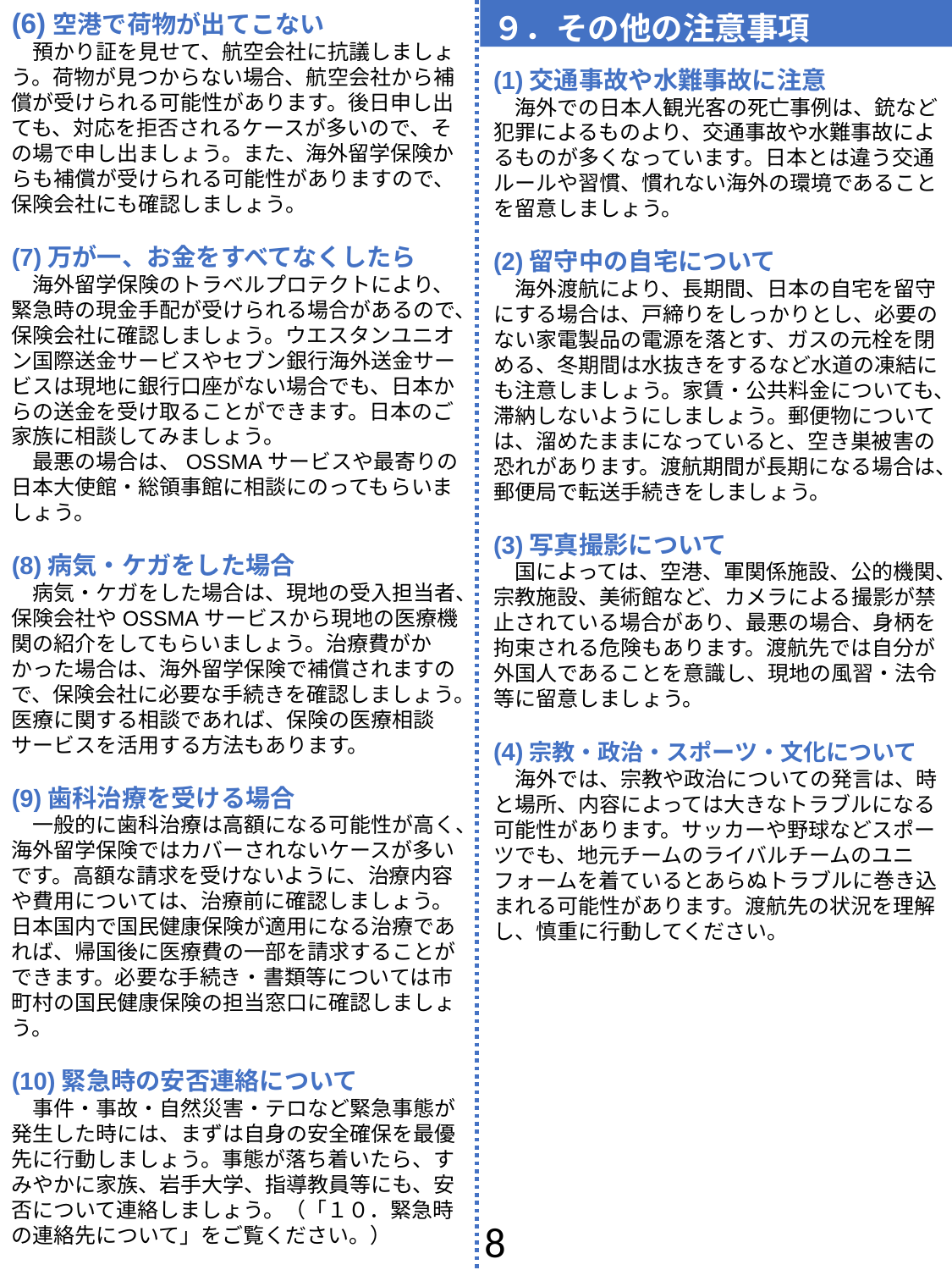

(6)空港で荷物が出てこない
　預かり証を見せて、航空会社に抗議しましょう。荷物が見つからない場合、航空会社から補償が受けられる可能性があります。後日申し出ても、対応を拒否されるケースが多いので、その場で申し出ましょう。また、海外留学保険からも補償が受けられる可能性がありますので、保険会社にも確認しましょう。

(7)万が一、お金をすべてなくしたら
　海外留学保険のトラベルプロテクトにより、緊急時の現金手配が受けられる場合があるので、保険会社に確認しましょう。ウエスタンユニオン国際送金サービスやセブン銀行海外送金サービスは現地に銀行口座がない場合でも、日本からの送金を受け取ることができます。日本のご家族に相談してみましょう。
　最悪の場合は、OSSMAサービスや最寄りの日本大使館・総領事館に相談にのってもらいましょう。

(8)病気・ケガをした場合
　病気・ケガをした場合は、現地の受入担当者、保険会社やOSSMAサービスから現地の医療機関の紹介をしてもらいましょう。治療費がかかった場合は、海外留学保険で補償されますので、保険会社に必要な手続きを確認しましょう。医療に関する相談であれば、保険の医療相談サービスを活用する方法もあります。

(9)歯科治療を受ける場合
　一般的に歯科治療は高額になる可能性が高く、海外留学保険ではカバーされないケースが多いです。高額な請求を受けないように、治療内容や費用については、治療前に確認しましょう。日本国内で国民健康保険が適用になる治療であれば、帰国後に医療費の一部を請求することができます。必要な手続き・書類等については市町村の国民健康保険の担当窓口に確認しましょう。

(10)緊急時の安否連絡について
　事件・事故・自然災害・テロなど緊急事態が発生した時には、まずは自身の安全確保を最優先に行動しましょう。事態が落ち着いたら、すみやかに家族、岩手大学、指導教員等にも、安否について連絡しましょう。（「１０．緊急時の連絡先について」をご覧ください。）

９．その他の注意事項
(1)交通事故や水難事故に注意
　海外での日本人観光客の死亡事例は、銃など犯罪によるものより、交通事故や水難事故によるものが多くなっています。日本とは違う交通ルールや習慣、慣れない海外の環境であることを留意しましょう。

(2)留守中の自宅について
　海外渡航により、長期間、日本の自宅を留守にする場合は、戸締りをしっかりとし、必要のない家電製品の電源を落とす、ガスの元栓を閉める、冬期間は水抜きをするなど水道の凍結にも注意しましょう。家賃・公共料金についても、滞納しないようにしましょう。郵便物については、溜めたままになっていると、空き巣被害の恐れがあります。渡航期間が長期になる場合は、郵便局で転送手続きをしましょう。

(3)写真撮影について
　国によっては、空港、軍関係施設、公的機関、宗教施設、美術館など、カメラによる撮影が禁止されている場合があり、最悪の場合、身柄を拘束される危険もあります。渡航先では自分が外国人であることを意識し、現地の風習・法令等に留意しましょう。

(4)宗教・政治・スポーツ・文化について
　海外では、宗教や政治についての発言は、時と場所、内容によっては大きなトラブルになる可能性があります。サッカーや野球などスポーツでも、地元チームのライバルチームのユニフォームを着ているとあらぬトラブルに巻き込まれる可能性があります。渡航先の状況を理解し、慎重に行動してください。
8